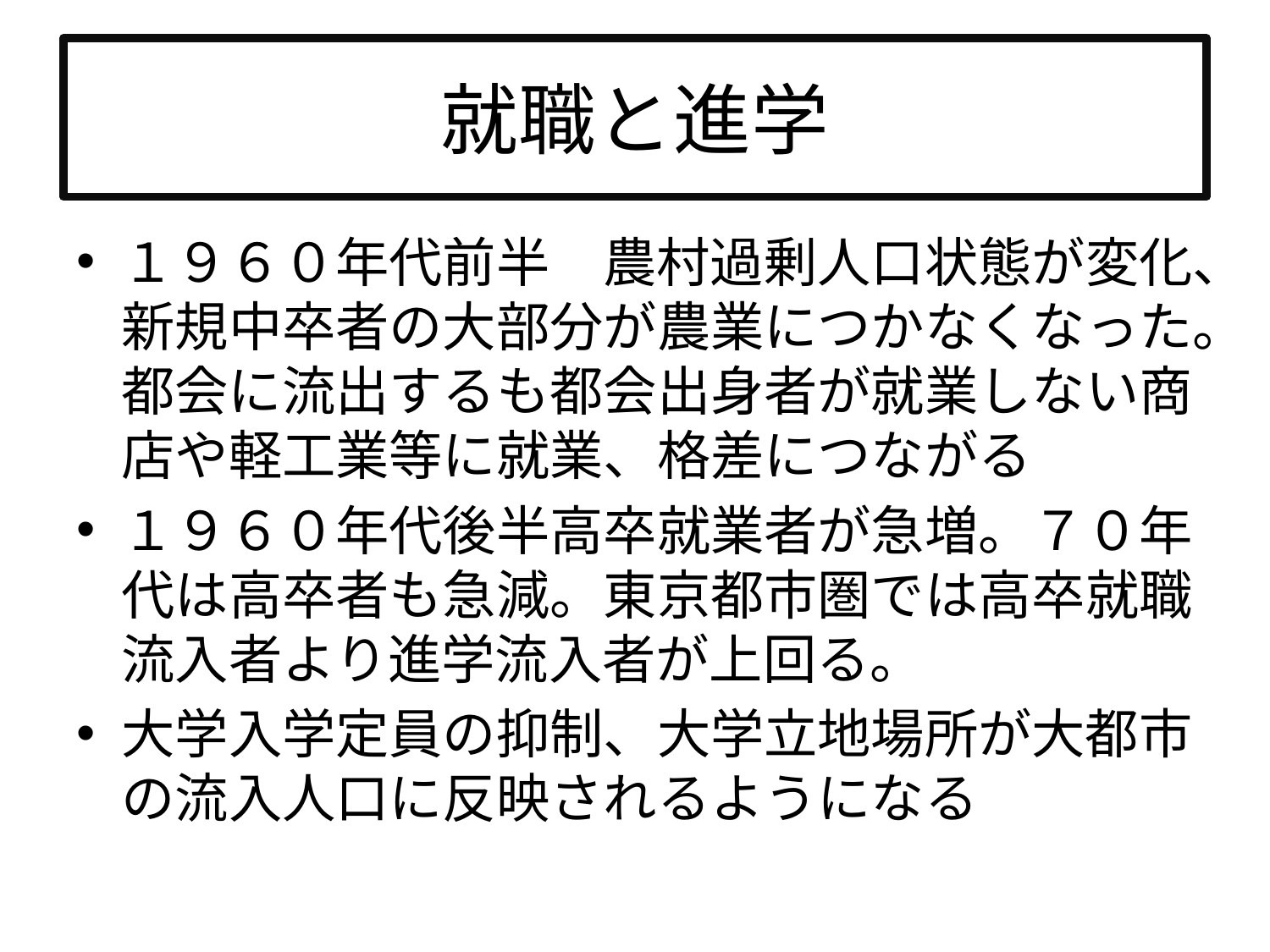

# 就職と進学
１９６０年代前半　農村過剰人口状態が変化、新規中卒者の大部分が農業につかなくなった。都会に流出するも都会出身者が就業しない商店や軽工業等に就業、格差につながる
１９６０年代後半高卒就業者が急増。７０年代は高卒者も急減。東京都市圏では高卒就職流入者より進学流入者が上回る。
大学入学定員の抑制、大学立地場所が大都市の流入人口に反映されるようになる